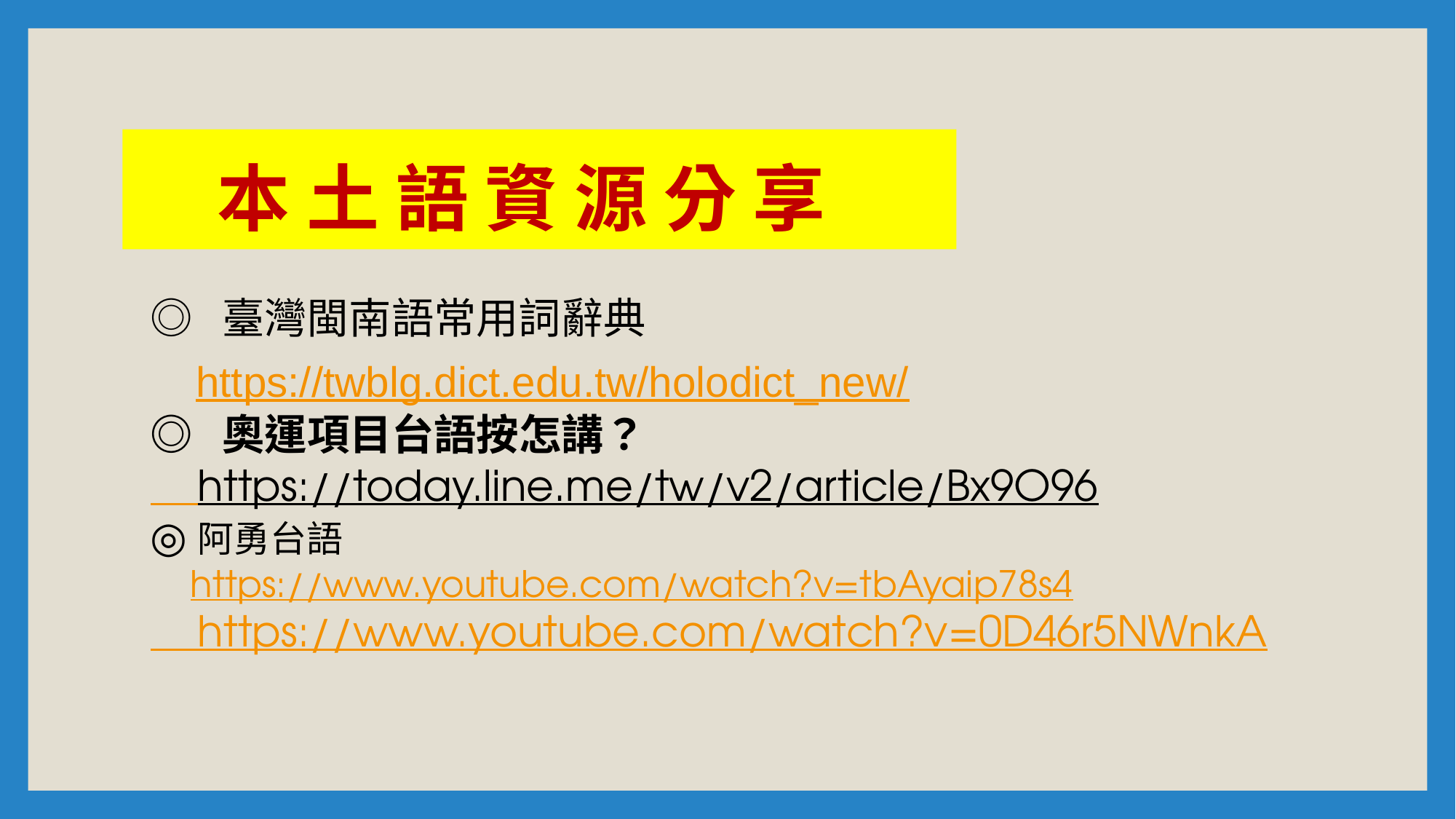

本 土 語 資 源 分 享
◎  臺灣閩南語常用詞辭典
   https://twblg.dict.edu.tw/holodict_new/
◎  奧運項目台語按怎講？
    https://today.line.me/tw/v2/article/Bx9O96
◎阿勇台語
    https://www.youtube.com/watch?v=tbAyaip78s4
    https://www.youtube.com/watch?v=0D46r5NWnkA